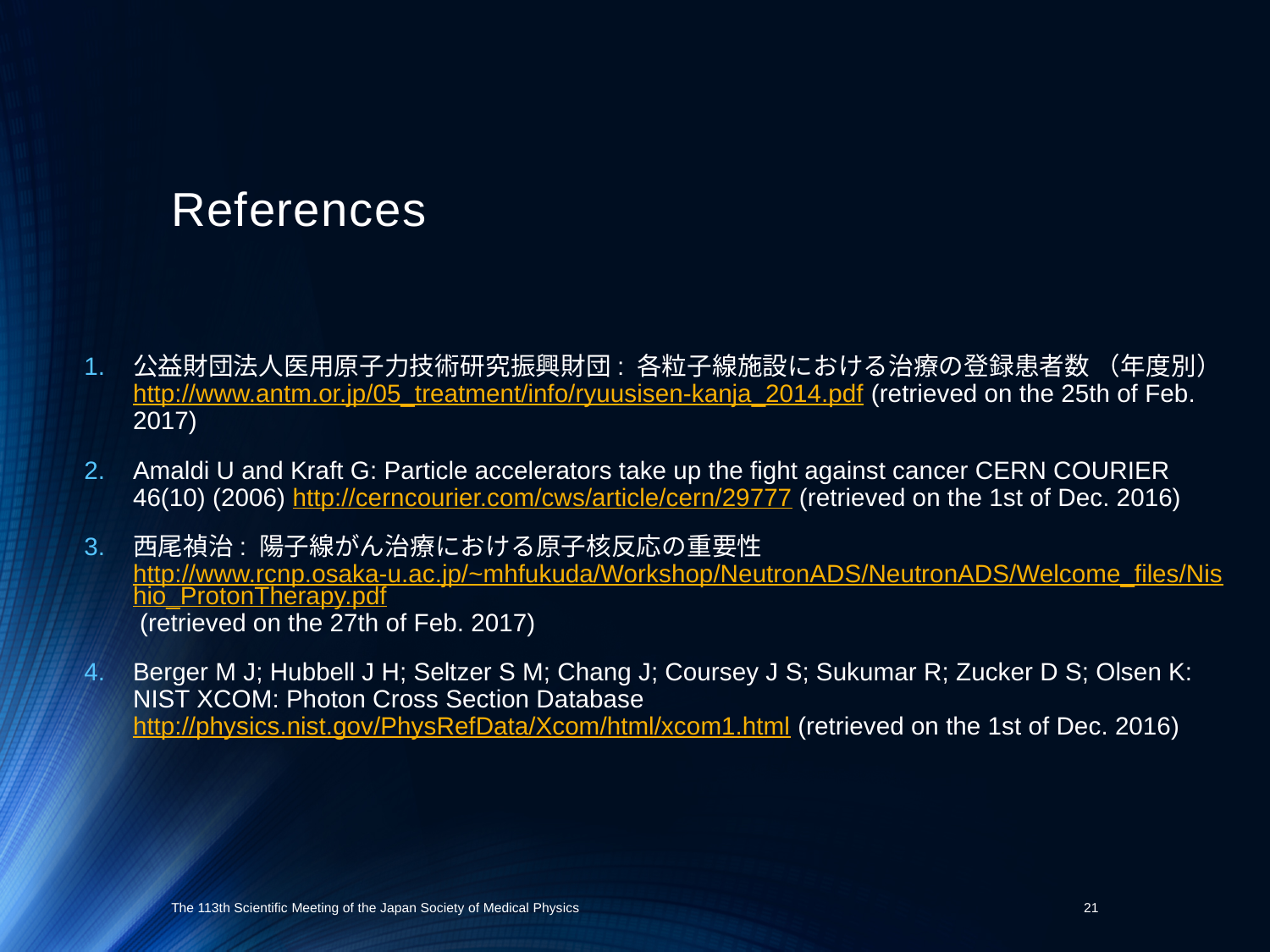

# References
公益財団法人医用原子力技術研究振興財団: 各粒子線施設における治療の登録患者数 （年度別） http://www.antm.or.jp/05_treatment/info/ryuusisen-kanja_2014.pdf (retrieved on the 25th of Feb. 2017)
Amaldi U and Kraft G: Particle accelerators take up the fight against cancer CERN COURIER 46(10) (2006) http://cerncourier.com/cws/article/cern/29777 (retrieved on the 1st of Dec. 2016)
西尾禎治: 陽子線がん治療における原子核反応の重要性 http://www.rcnp.osaka-u.ac.jp/~mhfukuda/Workshop/NeutronADS/NeutronADS/Welcome_files/Nishio_ProtonTherapy.pdf (retrieved on the 27th of Feb. 2017)
Berger M J; Hubbell J H; Seltzer S M; Chang J; Coursey J S; Sukumar R; Zucker D S; Olsen K: NIST XCOM: Photon Cross Section Database http://physics.nist.gov/PhysRefData/Xcom/html/xcom1.html (retrieved on the 1st of Dec. 2016)

The 113th Scientific Meeting of the Japan Society of Medical Physics
21